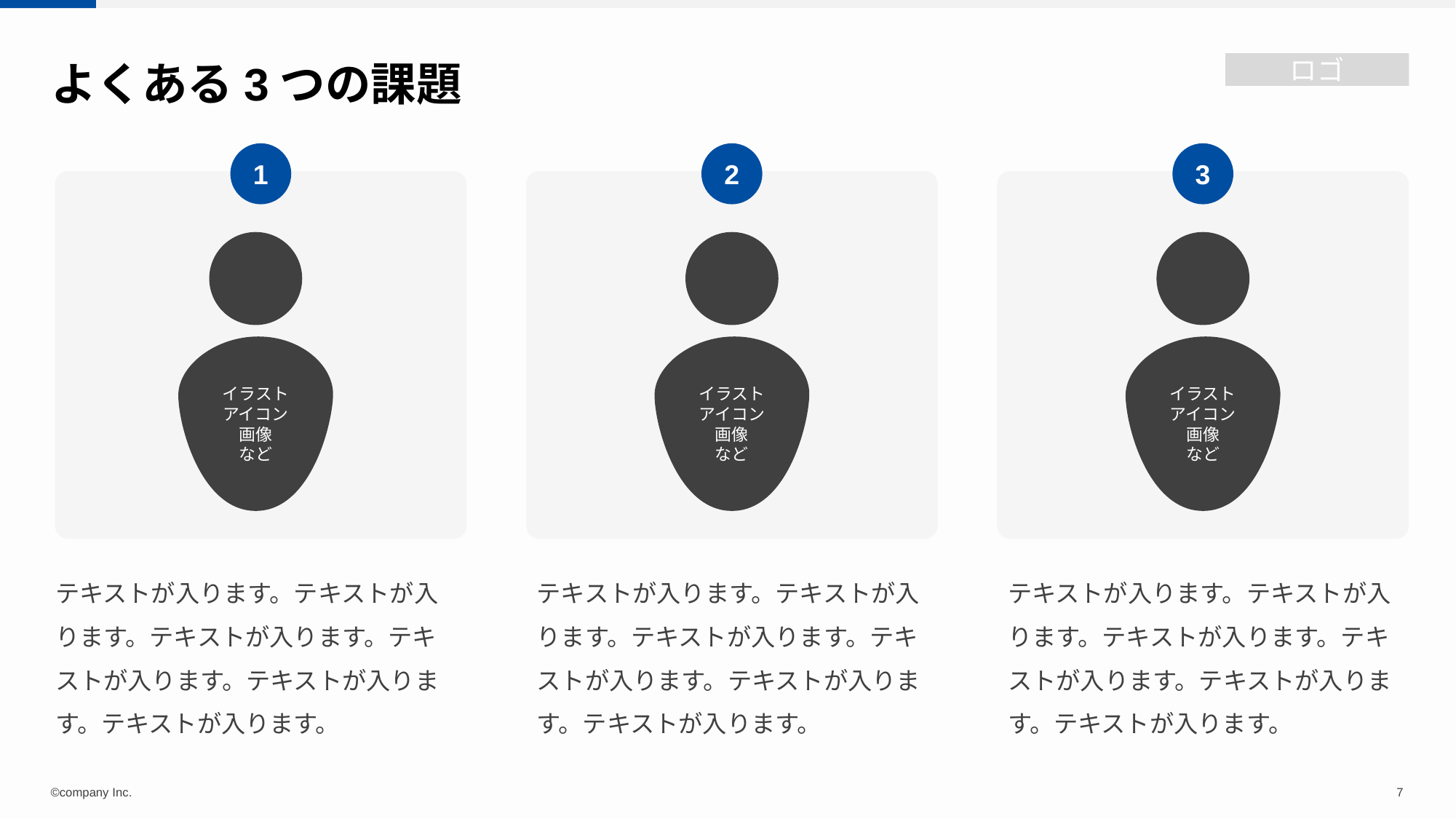

よくある3つの課題
1
2
3

イラスト
アイコン
画像
など

イラスト
アイコン
画像
など

イラスト
アイコン
画像
など
テキストが入ります。テキストが入ります。テキストが入ります。テキストが入ります。テキストが入ります。テキストが入ります。
テキストが入ります。テキストが入ります。テキストが入ります。テキストが入ります。テキストが入ります。テキストが入ります。
テキストが入ります。テキストが入ります。テキストが入ります。テキストが入ります。テキストが入ります。テキストが入ります。